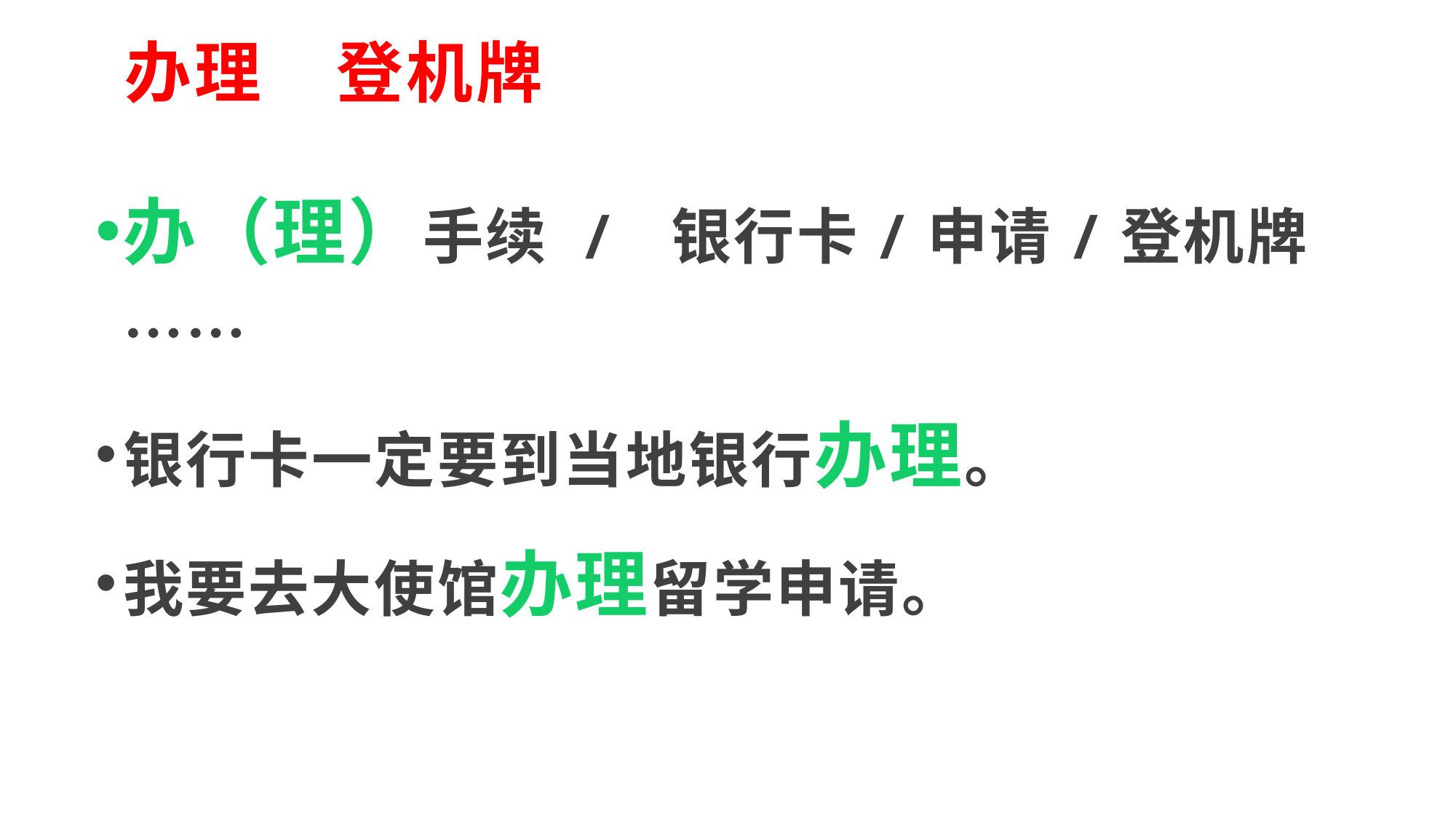

# 办理    登机牌
办（理）手续 / 银行卡/申请/登机牌……
银行卡一定要到当地银行办理。
我要去大使馆办理留学申请。